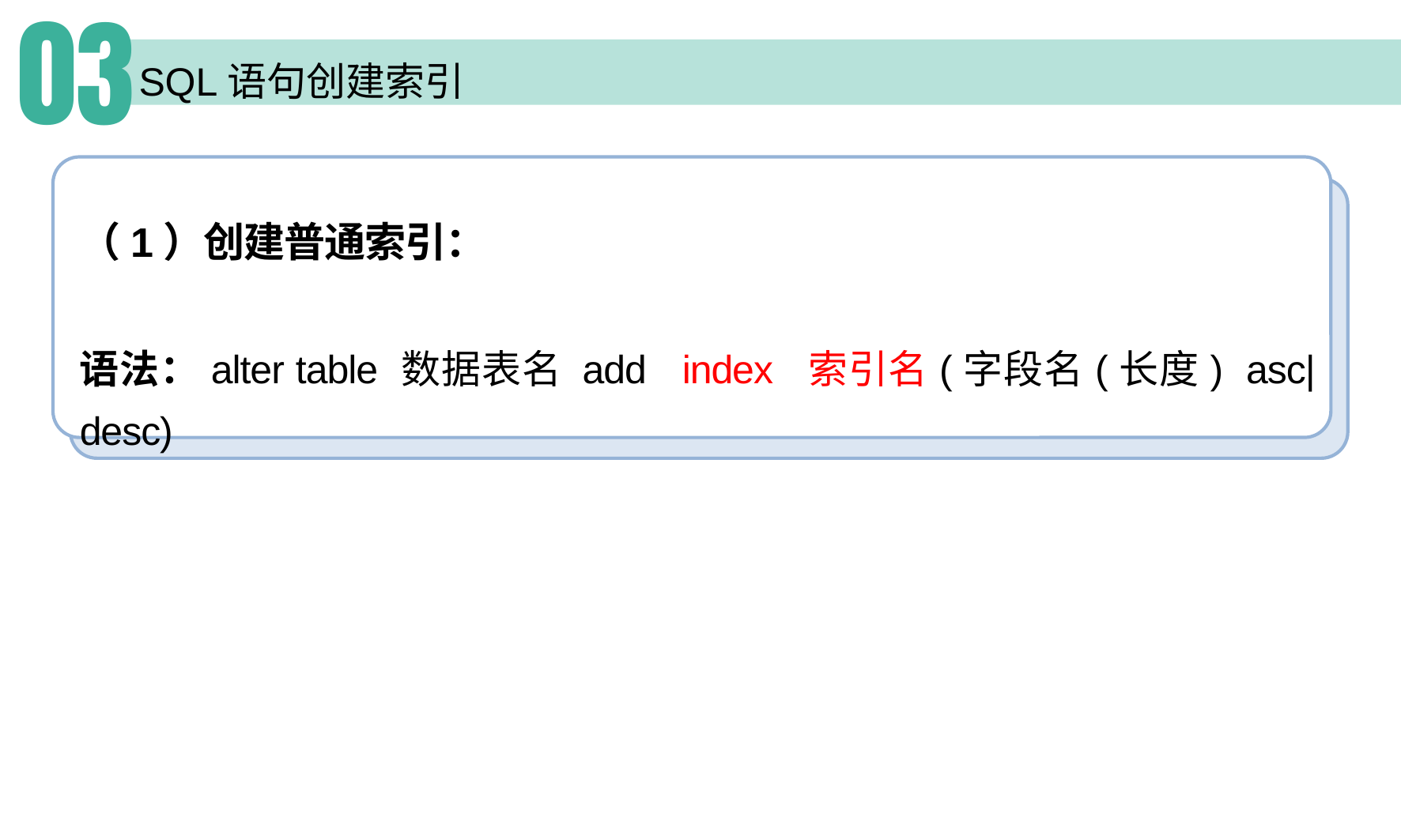

03

SQL语句创建索引

（1）创建普通索引：

语法：alter table 数据表名 add   index  索引名(字段名(长度)  asc|desc)